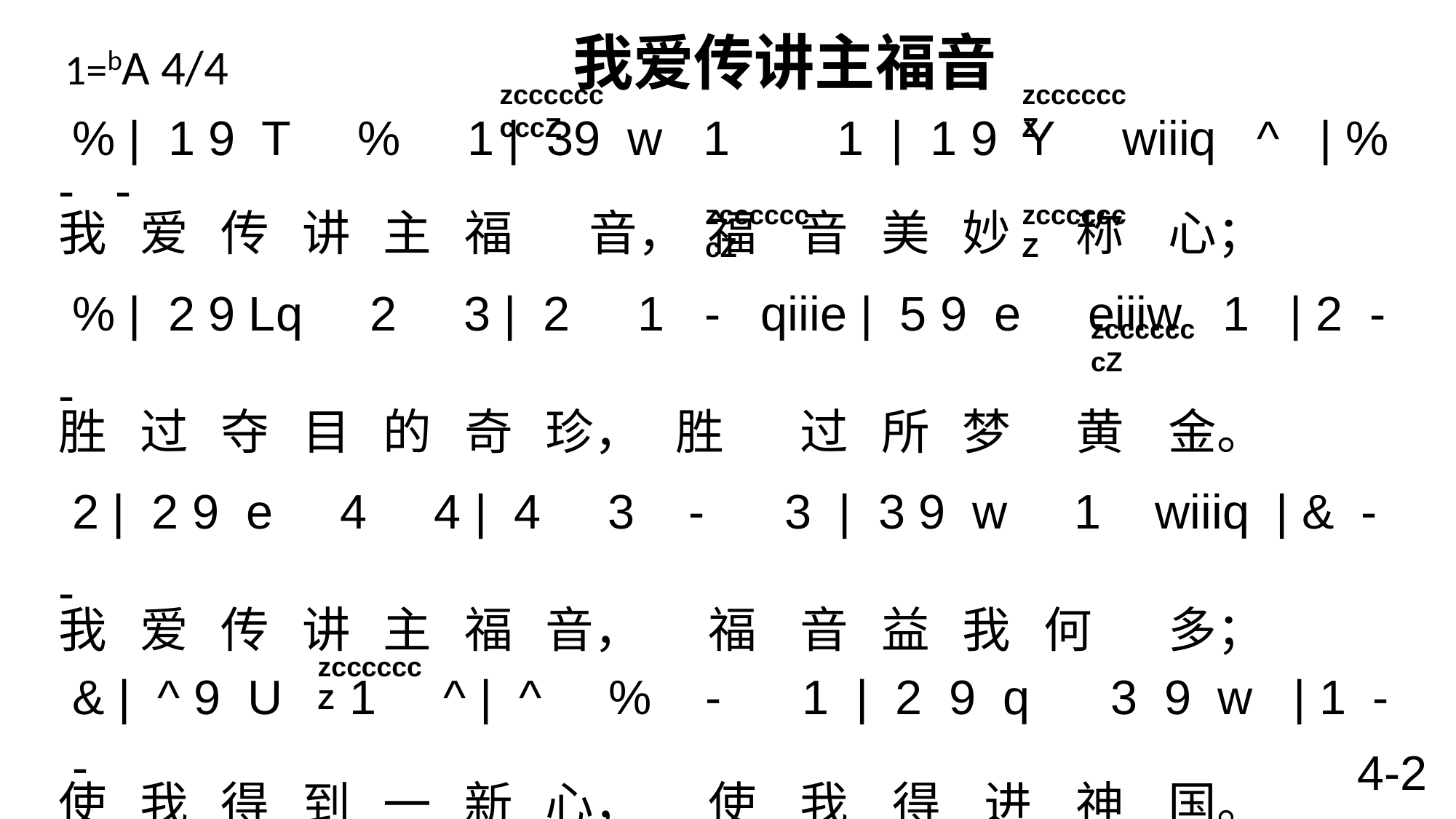

# 1=bA 4/4                             我爱传讲主福音
zcccccccccZ
zccccccZ
 % |  1 9  T     %     1 |  39  w   1        1  |  1 9  Y     wiiiq   ^   | %  -   -
我   爱   传   讲   主   福       音，  福    音   美   妙      称    心；
 % |  2 9 Lq     2     3 |  2     1   -   qiiie |  5 9  e     eiiiw   1   | 2  -   -
胜   过   夺   目   的   奇   珍，   胜       过   所   梦      黄    金。
 2 |  2 9  e     4     4 |  4     3    -      3  |  3 9  w     1    wiiiq  | &  -   -
我   爱   传   讲   主   福   音，      福    音   益   我   何       多；
 & |  ^ 9  U     1     ^ |  ^     %    -      1  |  2  9  q      3  9  w   | 1  -   -
使   我   得   到   一   新   心，      使    我    得    进    神    国。
 % |  % 9  U     2 9  e |  2     1    -      1  |  1 9  r     4     4  |  4     3   -
我   爱   传   讲   主    福  音，      传    讲   老   旧   的    福   音；
 3 |  5 9  e    eiiw  1 |  2     1    -      ^  |  %      1      2  9  q   | 1  -  -  \
传   讲   耶   稣   爱   罪   人，      传    讲    耶    稣    救    恩。
zcccccccZ
zccccccZ
zcccccccZ
zccccccZ
4-2